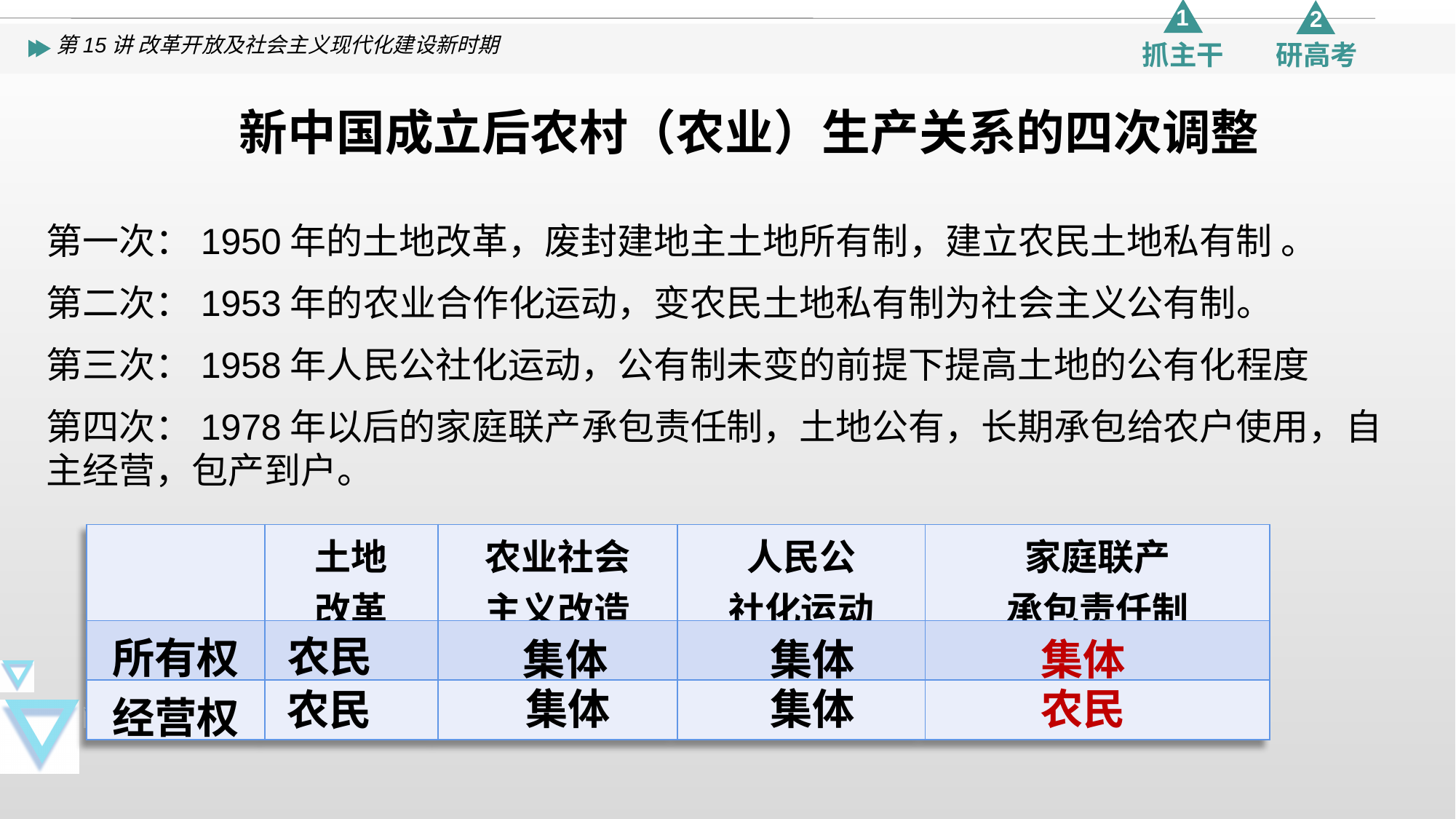

新中国成立后农村（农业）生产关系的四次调整
第一次：1950年的土地改革，废封建地主土地所有制，建立农民土地私有制 。
第二次：1953年的农业合作化运动，变农民土地私有制为社会主义公有制。
第三次：1958年人民公社化运动，公有制未变的前提下提高土地的公有化程度
第四次：1978年以后的家庭联产承包责任制，土地公有，长期承包给农户使用，自主经营，包产到户。
|  | 土地 改革 | 农业社会 主义改造 | 人民公 社化运动 | 家庭联产 承包责任制 |
| --- | --- | --- | --- | --- |
| 所有权 |  |  |  |  |
| 经营权 |  |  |  |  |
农民
集体
集体
集体
集体
集体
农民
农民